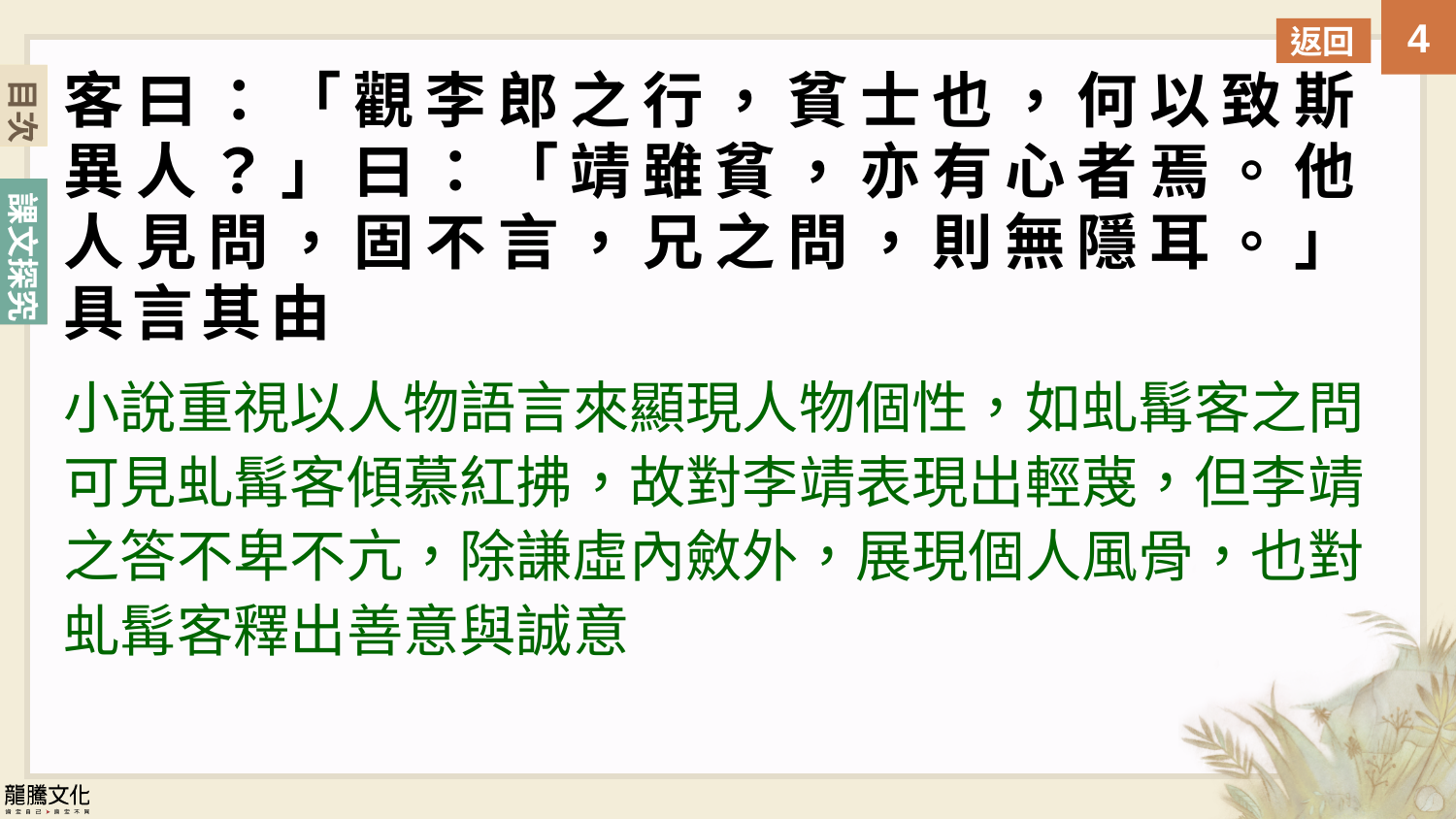

返回
客曰：「觀李郎之行，貧士也，何以致斯異人？」曰：「靖雖貧，亦有心者焉。他人見問，固不言，兄之問，則無隱耳。」具言其由
小說重視以人物語言來顯現人物個性，如虬髯客之問可見虬髯客傾慕紅拂，故對李靖表現出輕蔑，但李靖之答不卑不亢，除謙虛內斂外，展現個人風骨，也對虬髯客釋出善意與誠意